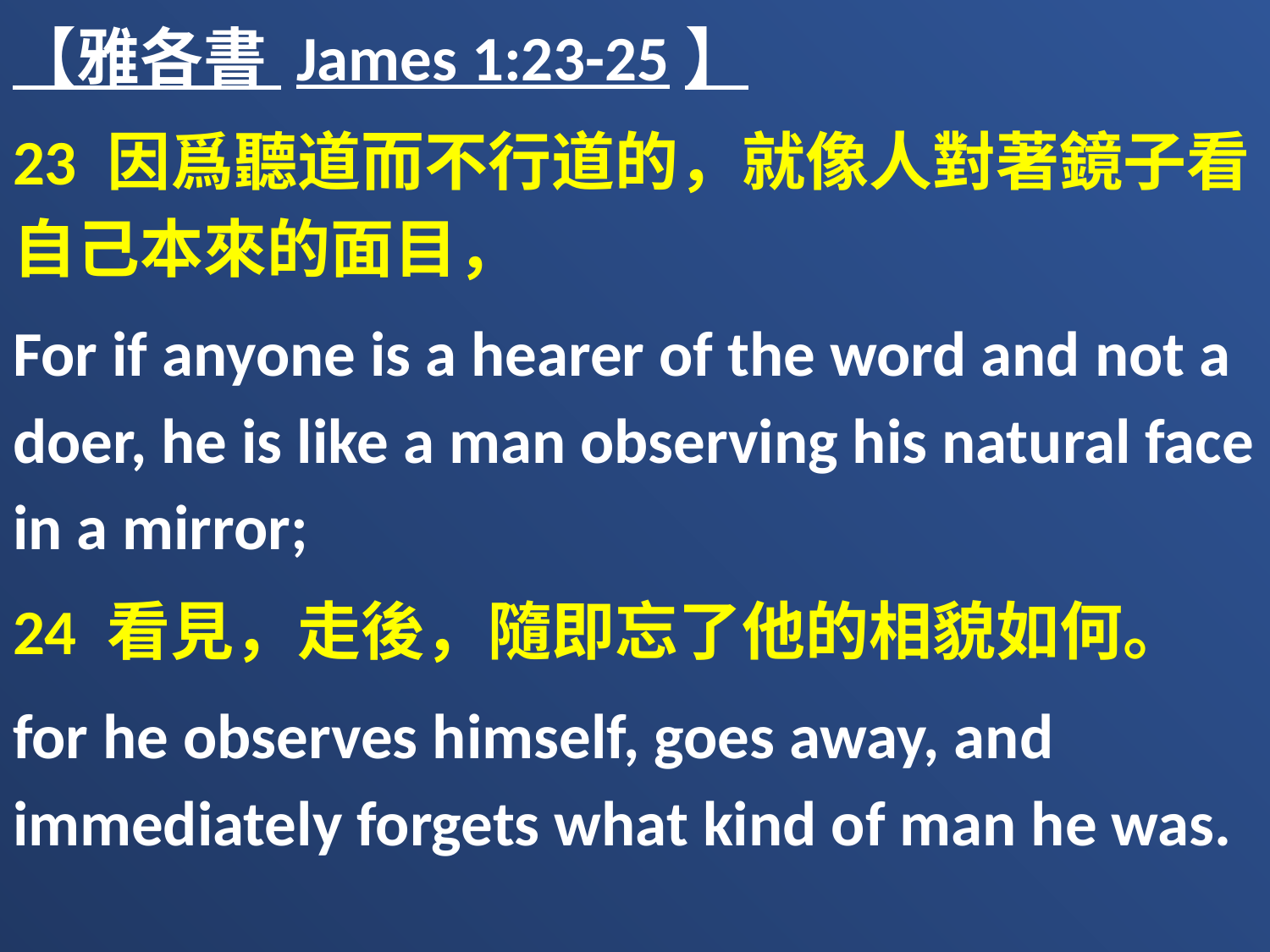

【雅各書 James 1:23-25】
23 因爲聽道而不行道的，就像人對著鏡子看自己本來的面目，
For if anyone is a hearer of the word and not a doer, he is like a man observing his natural face in a mirror;
24 看見，走後，隨即忘了他的相貌如何。
for he observes himself, goes away, and immediately forgets what kind of man he was.